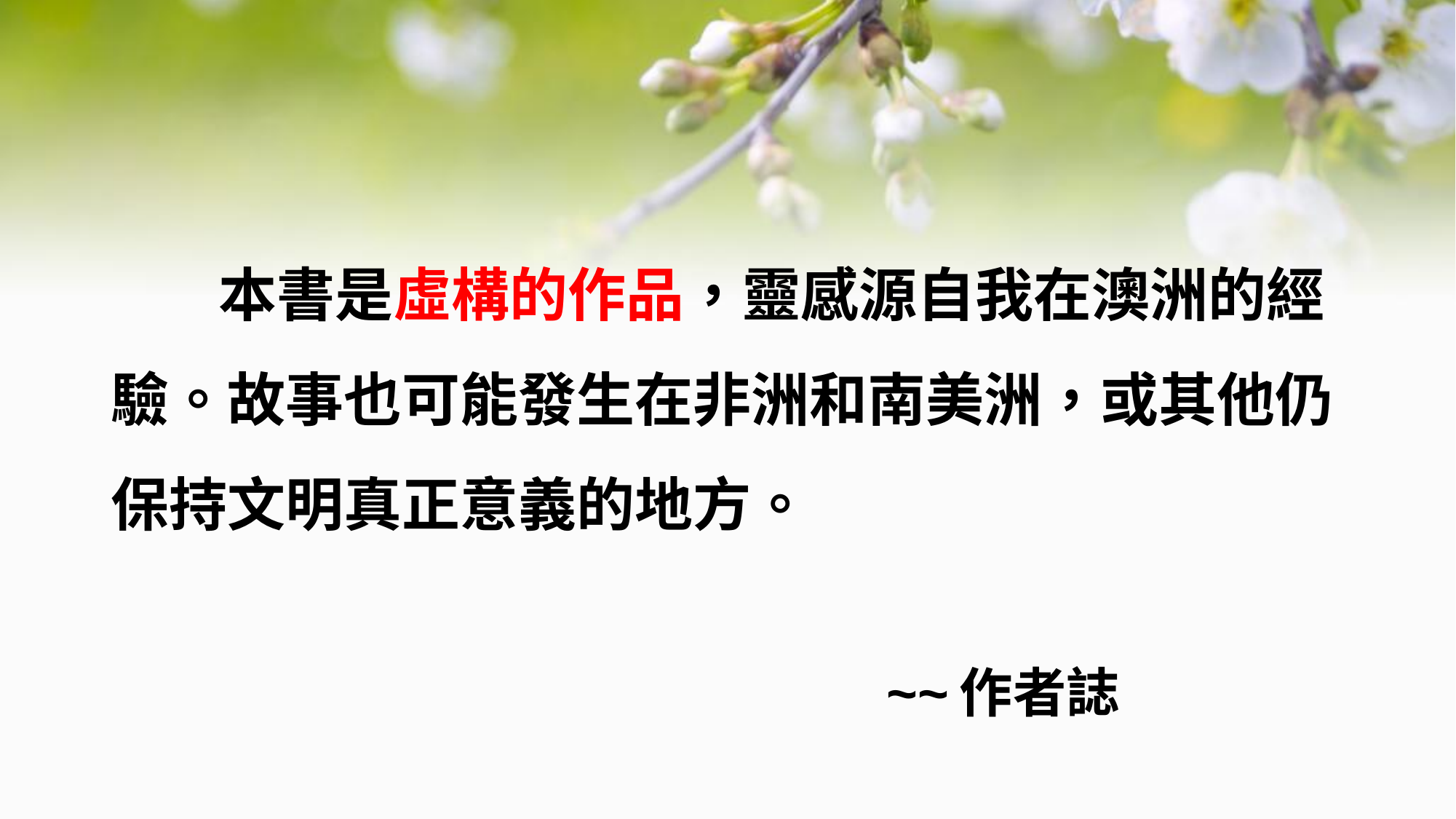

本書是虛構的作品，靈感源自我在澳洲的經驗。故事也可能發生在非洲和南美洲，或其他仍保持文明真正意義的地方。

                                                    ~~作者誌